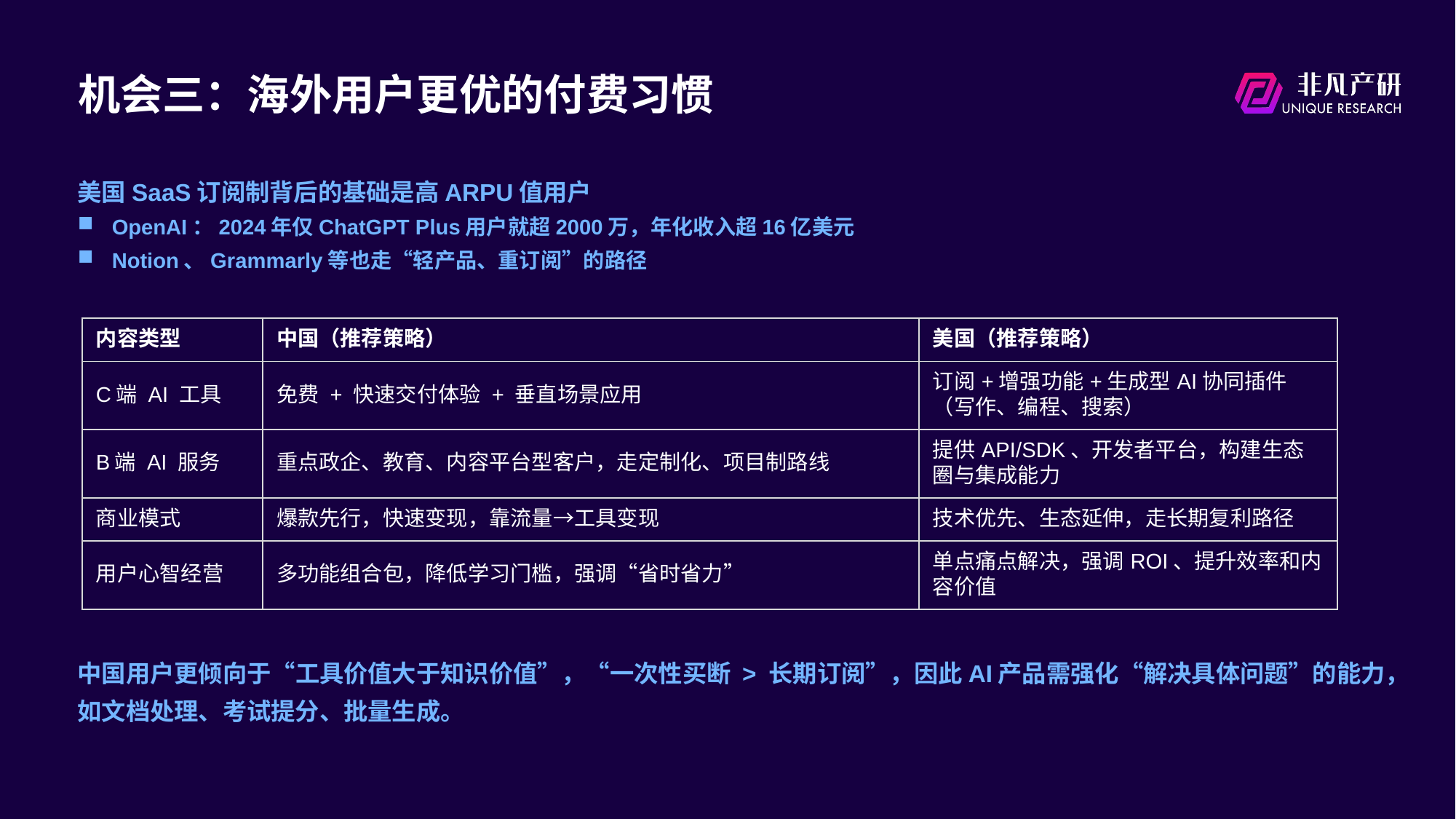

# 机会三：海外用户更优的付费习惯
美国SaaS订阅制背后的基础是高ARPU值用户
OpenAI：2024年仅ChatGPT Plus用户就超2000万，年化收入超16亿美元
Notion、Grammarly等也走“轻产品、重订阅”的路径

中国用户更倾向于“工具价值大于知识价值”，“一次性买断 > 长期订阅”，因此AI产品需强化“解决具体问题”的能力，如文档处理、考试提分、批量生成。
| 内容类型 | 中国（推荐策略） | 美国（推荐策略） |
| --- | --- | --- |
| C端 AI 工具 | 免费 + 快速交付体验 + 垂直场景应用 | 订阅+增强功能+生成型AI协同插件（写作、编程、搜索） |
| B端 AI 服务 | 重点政企、教育、内容平台型客户，走定制化、项目制路线 | 提供API/SDK、开发者平台，构建生态圈与集成能力 |
| 商业模式 | 爆款先行，快速变现，靠流量→工具变现 | 技术优先、生态延伸，走长期复利路径 |
| 用户心智经营 | 多功能组合包，降低学习门槛，强调“省时省力” | 单点痛点解决，强调ROI、提升效率和内容价值 |